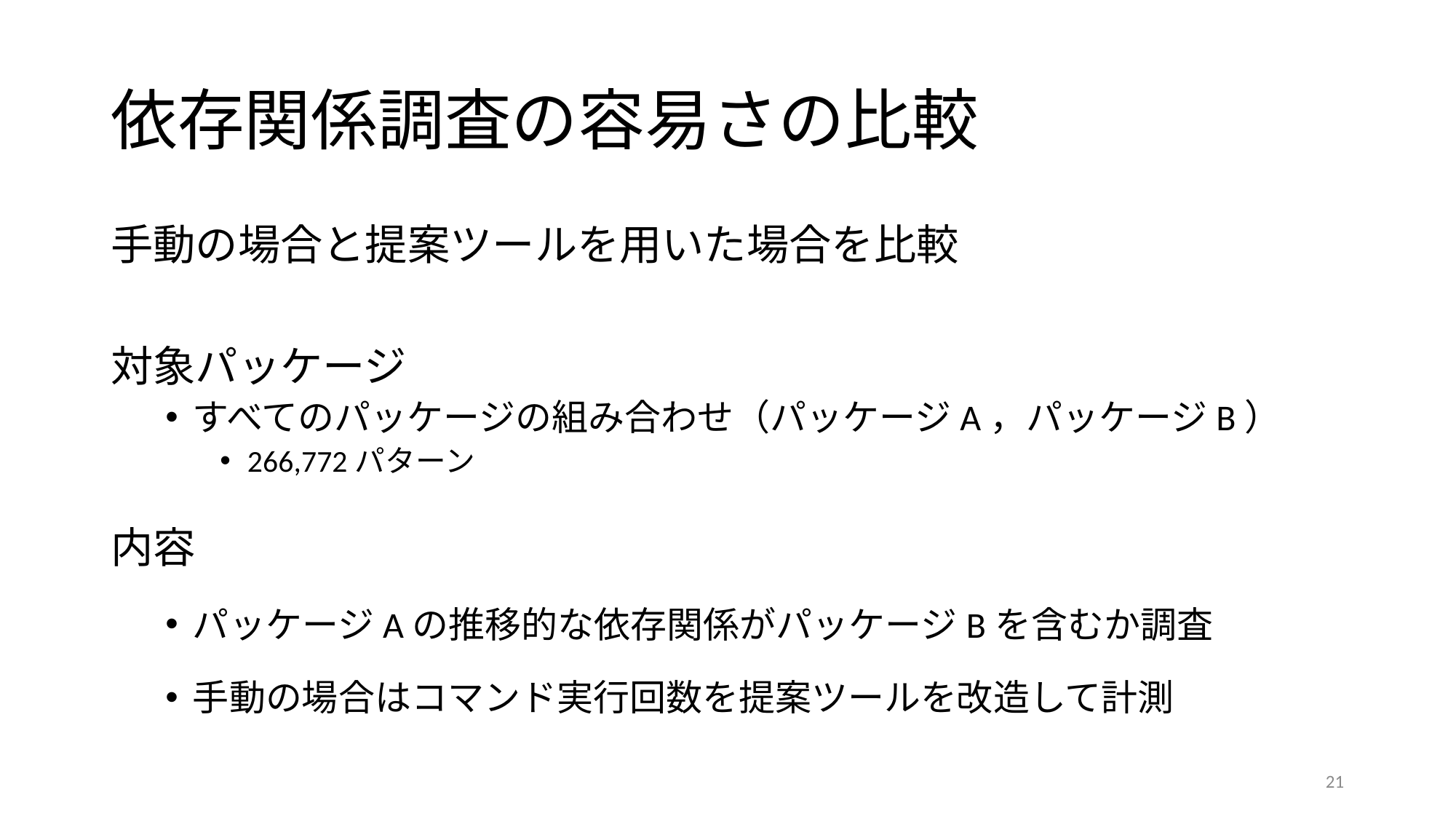

# 依存関係調査の容易さの比較
手動の場合と提案ツールを用いた場合を比較

対象パッケージ
すべてのパッケージの組み合わせ（パッケージA，パッケージB）
266,772パターン
内容
パッケージAの推移的な依存関係がパッケージBを含むか調査
手動の場合はコマンド実行回数を提案ツールを改造して計測

21